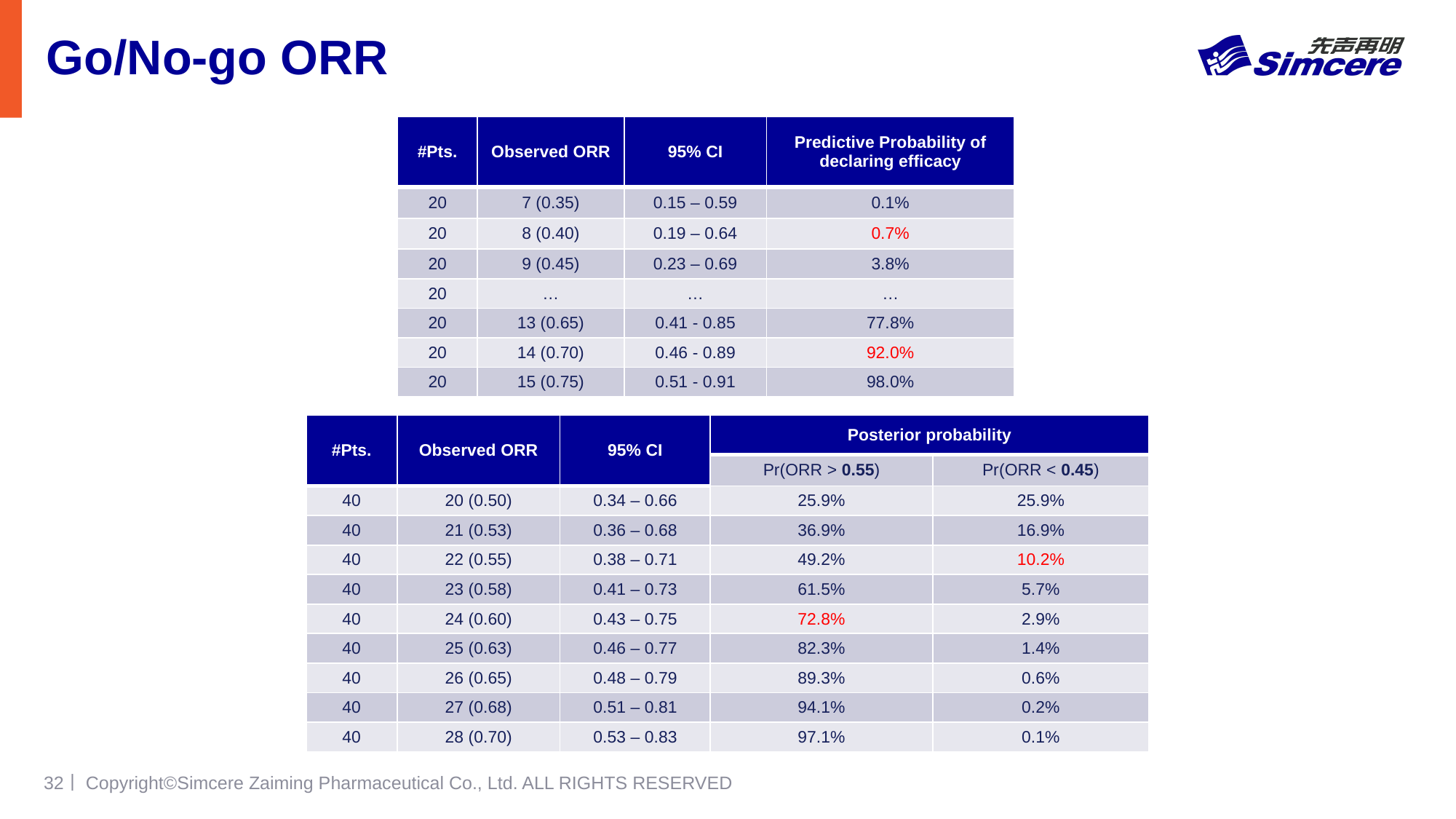

# Go/No-go ORR
| #Pts. | Observed ORR | 95% CI | Predictive Probability of declaring efficacy |
| --- | --- | --- | --- |
| 20 | 7 (0.35) | 0.15 – 0.59 | 0.1% |
| 20 | 8 (0.40) | 0.19 – 0.64 | 0.7% |
| 20 | 9 (0.45) | 0.23 – 0.69 | 3.8% |
| 20 | … | … | … |
| 20 | 13 (0.65) | 0.41 - 0.85 | 77.8% |
| 20 | 14 (0.70) | 0.46 - 0.89 | 92.0% |
| 20 | 15 (0.75) | 0.51 - 0.91 | 98.0% |
| #Pts. | Observed ORR | 95% CI | Posterior probability |  |
| --- | --- | --- | --- | --- |
|  |  |  | Pr(ORR > 0.55) | Pr(ORR < 0.45) |
| 40 | 20 (0.50) | 0.34 – 0.66 | 25.9% | 25.9% |
| 40 | 21 (0.53) | 0.36 – 0.68 | 36.9% | 16.9% |
| 40 | 22 (0.55) | 0.38 – 0.71 | 49.2% | 10.2% |
| 40 | 23 (0.58) | 0.41 – 0.73 | 61.5% | 5.7% |
| 40 | 24 (0.60) | 0.43 – 0.75 | 72.8% | 2.9% |
| 40 | 25 (0.63) | 0.46 – 0.77 | 82.3% | 1.4% |
| 40 | 26 (0.65) | 0.48 – 0.79 | 89.3% | 0.6% |
| 40 | 27 (0.68) | 0.51 – 0.81 | 94.1% | 0.2% |
| 40 | 28 (0.70) | 0.53 – 0.83 | 97.1% | 0.1% |
32丨
Copyright©Simcere Zaiming Pharmaceutical Co., Ltd. ALL RIGHTS RESERVED